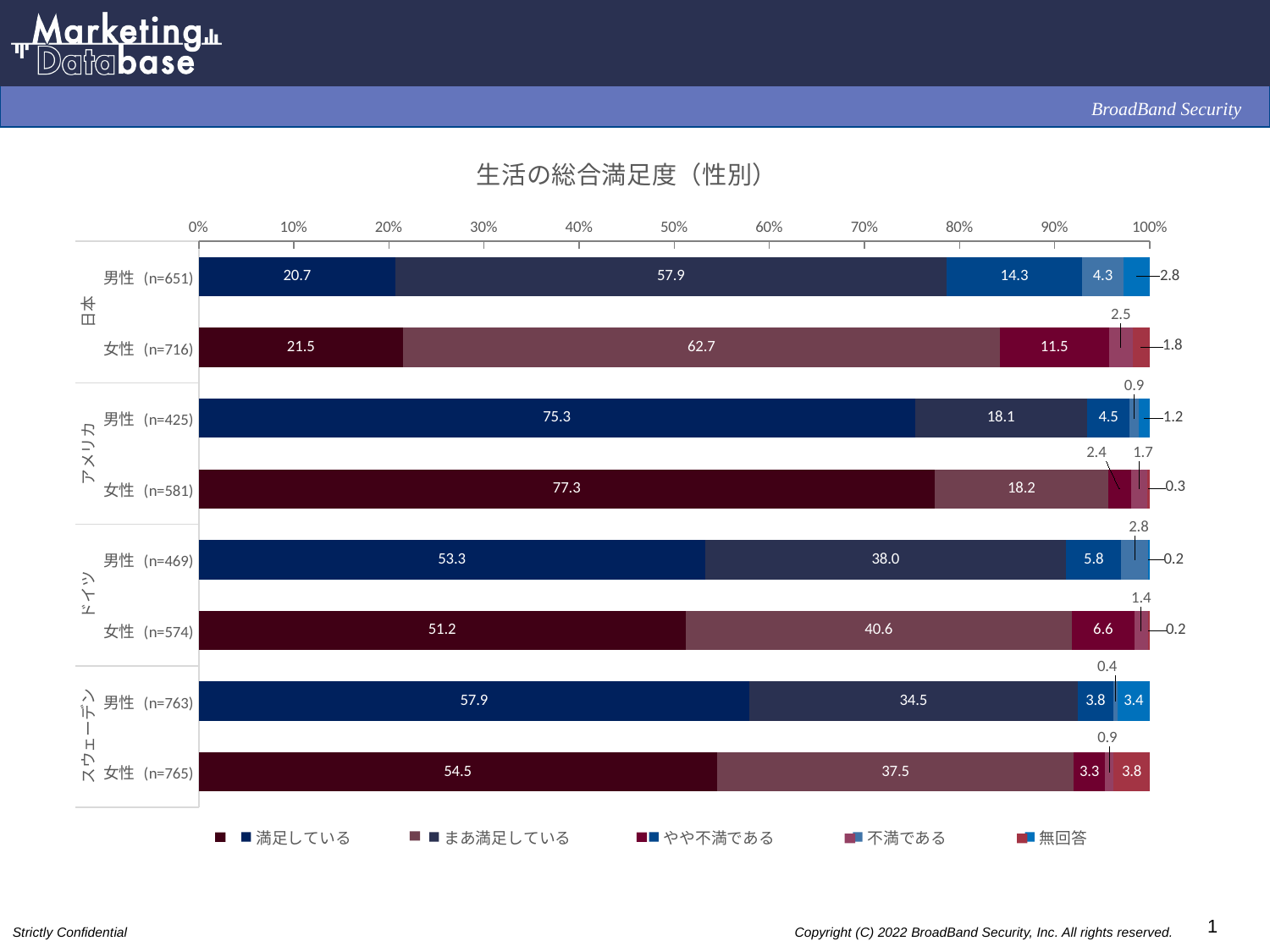

### Chart: 生活の総合満足度（性別）

| Category | 満足している | まあ満足している | やや不満である | 不満である | 無回答 |
|---|---|---|---|---|---|
| 男性 (n=651) | 20.7 | 57.9 | 14.3 | 4.3 | 2.8 |
| 女性 (n=716) | 21.5 | 62.7 | 11.5 | 2.5 | 1.8 |
| 男性 (n=425) | 75.3 | 18.1 | 4.5 | 0.9 | 1.2 |
| 女性 (n=581) | 77.3 | 18.2 | 2.4 | 1.7 | 0.3 |
| 男性 (n=469) | 53.3 | 38.0 | 5.8 | 2.8 | 0.2 |
| 女性 (n=574) | 51.2 | 40.6 | 6.6 | 1.4 | 0.2 |
| 男性 (n=763) | 57.9 | 34.5 | 3.8 | 0.4 | 3.4 |
| 女性 (n=765) | 54.5 | 37.5 | 3.3 | 0.9 | 3.8 |